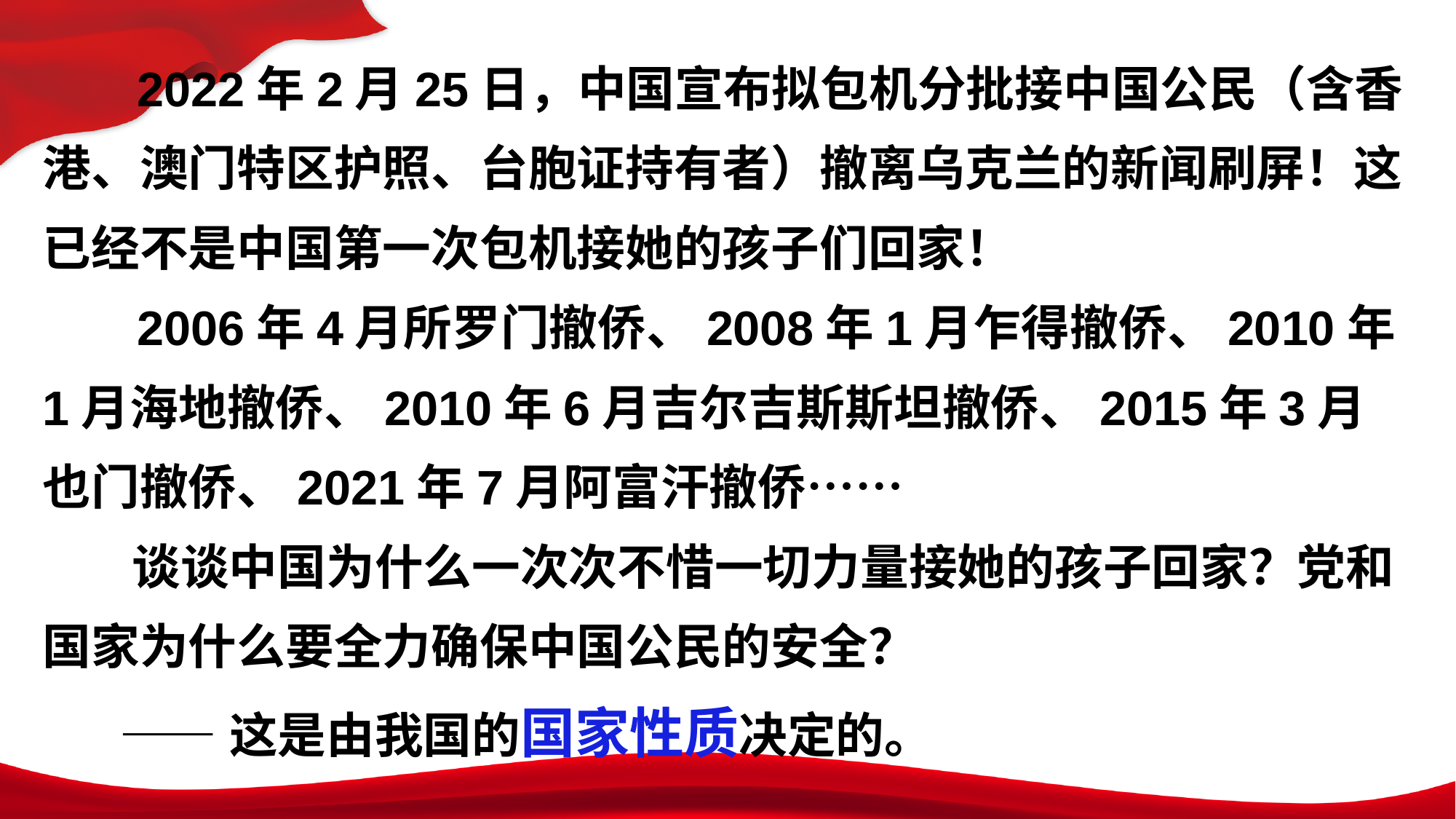

2022年2月25日，中国宣布拟包机分批接中国公民（含香港、澳门特区护照、台胞证持有者）撤离乌克兰的新闻刷屏！这已经不是中国第一次包机接她的孩子们回家！
       2006年4月所罗门撤侨、2008年1月乍得撤侨、2010年1月海地撤侨、2010年6月吉尔吉斯斯坦撤侨、2015年3月也门撤侨、2021年7月阿富汗撤侨……
       谈谈中国为什么一次次不惜一切力量接她的孩子回家？党和国家为什么要全力确保中国公民的安全？
       ——这是由我国的国家性质决定的。